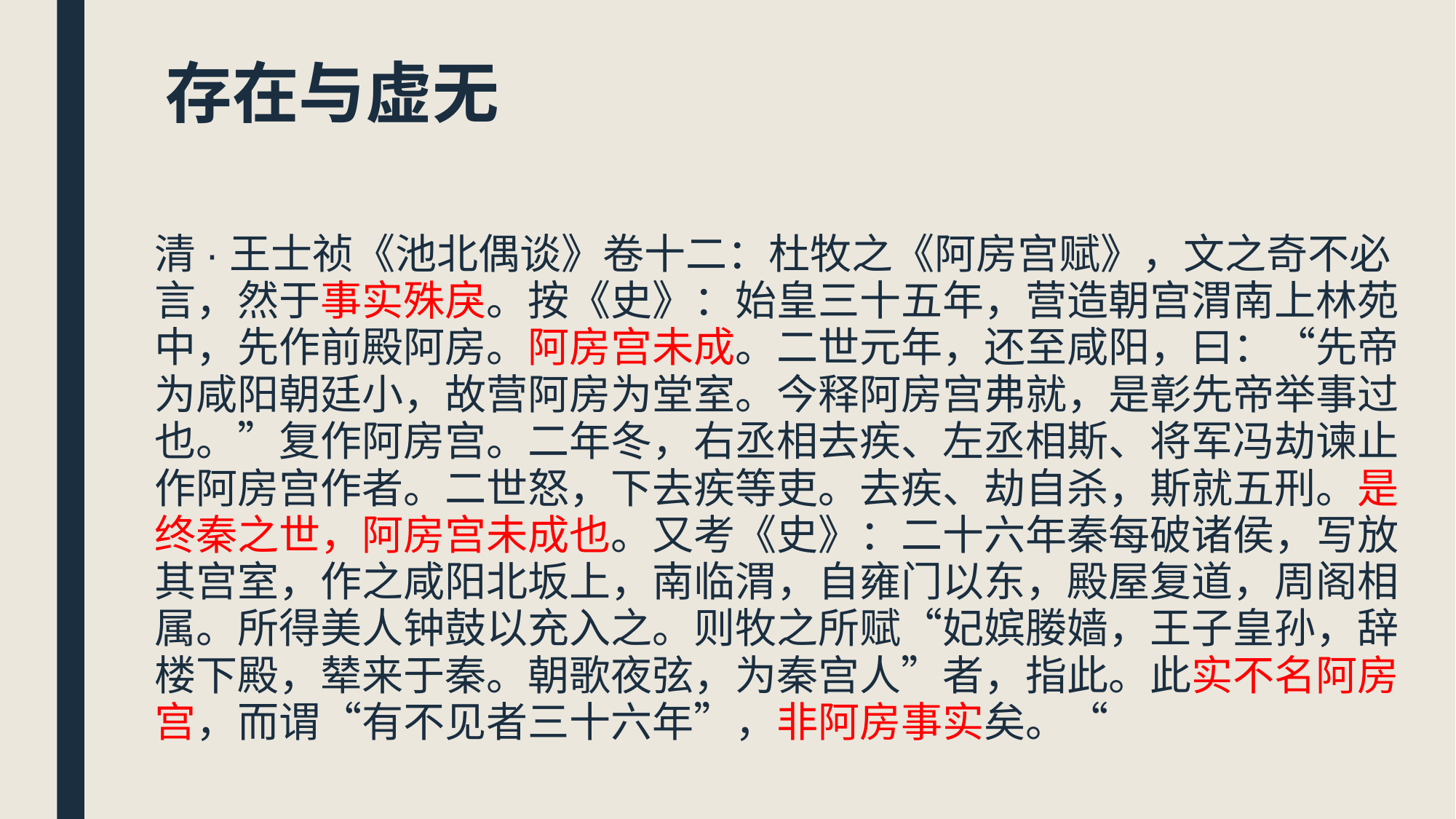

# 存在与虚无
清·王士祯《池北偶谈》卷十二：杜牧之《阿房宫赋》，文之奇不必言，然于事实殊戾。按《史》：始皇三十五年，营造朝宫渭南上林苑中，先作前殿阿房。阿房宫未成。二世元年，还至咸阳，曰：“先帝为咸阳朝廷小，故营阿房为堂室。今释阿房宫弗就，是彰先帝举事过也。”复作阿房宫。二年冬，右丞相去疾、左丞相斯、将军冯劫谏止作阿房宫作者。二世怒，下去疾等吏。去疾、劫自杀，斯就五刑。是终秦之世，阿房宫未成也。又考《史》：二十六年秦每破诸侯，写放其宫室，作之咸阳北坂上，南临渭，自雍门以东，殿屋复道，周阁相属。所得美人钟鼓以充入之。则牧之所赋“妃嫔媵嫱，王子皇孙，辞楼下殿，辇来于秦。朝歌夜弦，为秦宫人”者，指此。此实不名阿房宫，而谓“有不见者三十六年”，非阿房事实矣。“